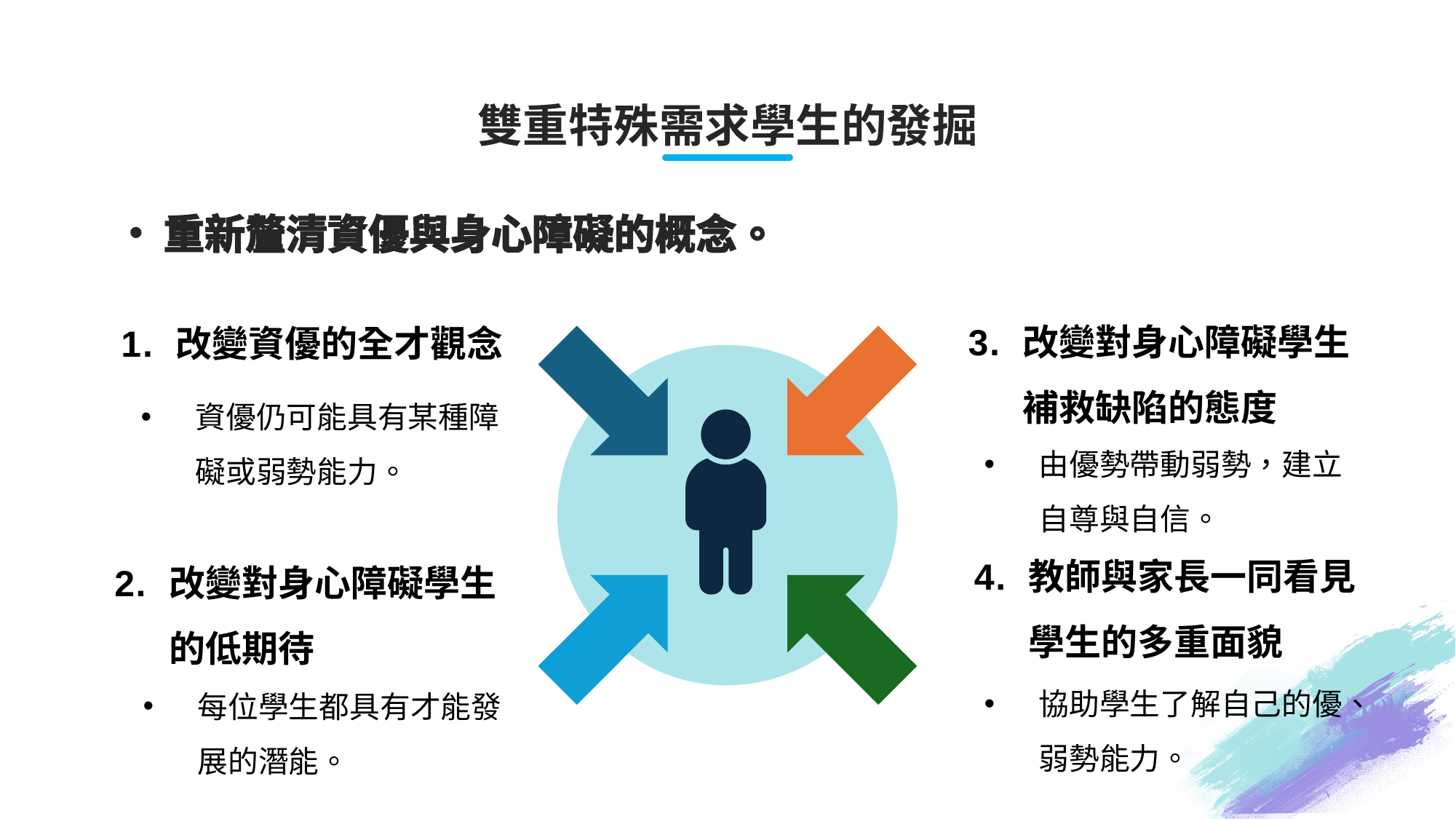

雙重特殊需求學生的發掘

重新釐清資優與身心障礙的概念。
改變對身心障礙學生補救缺陷的態度
改變資優的全才觀念

資優仍可能具有某種障礙或弱勢能力。

由優勢帶動弱勢，建立自尊與自信。

教師與家長一同看見學生的多重面貌
改變對身心障礙學生的低期待

協助學生了解自己的優、弱勢能力。
每位學生都具有才能發展的潛能。